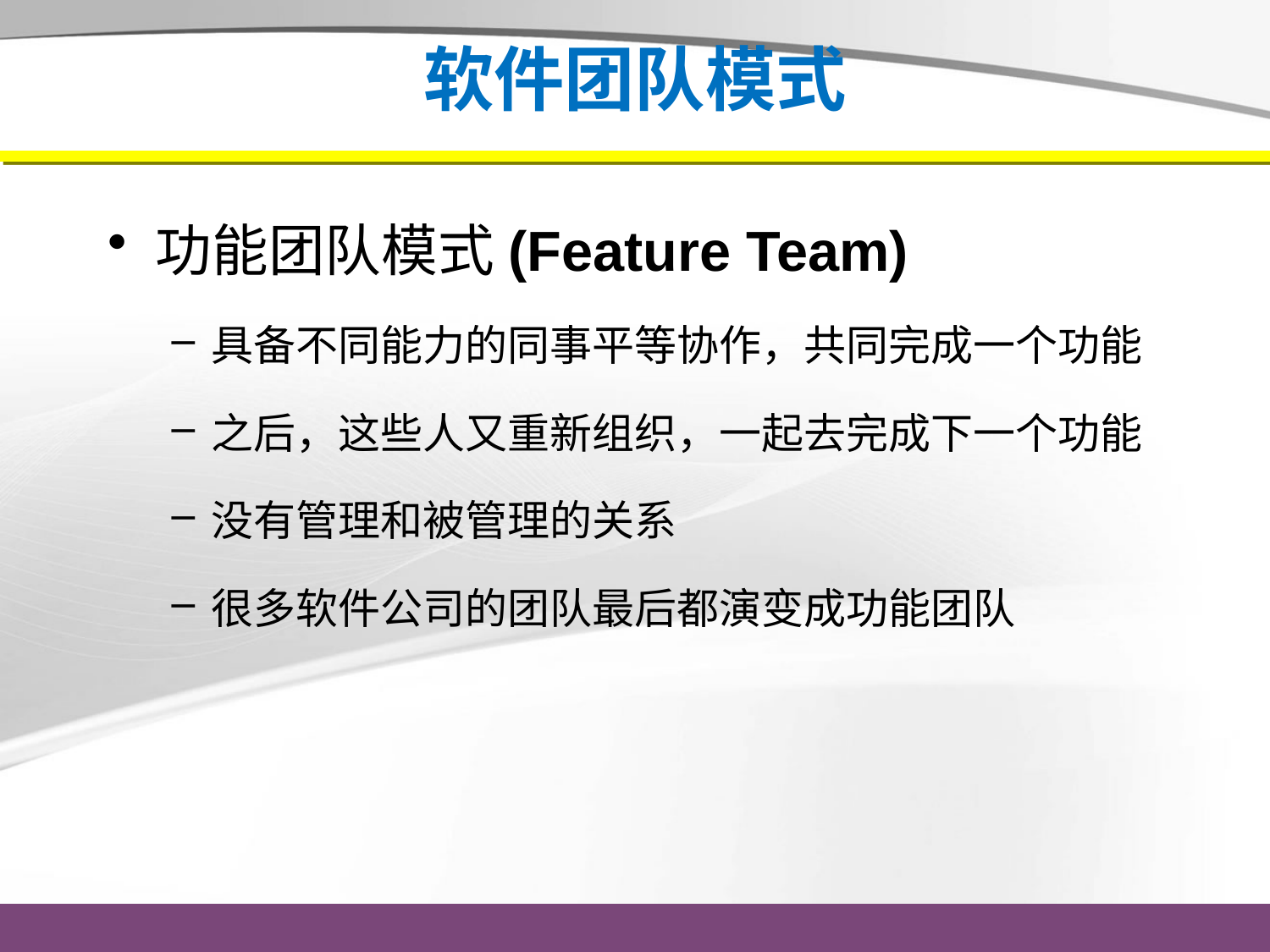

# 软件团队模式
功能团队模式(Feature Team)
具备不同能力的同事平等协作，共同完成一个功能
之后，这些人又重新组织，一起去完成下一个功能
没有管理和被管理的关系
很多软件公司的团队最后都演变成功能团队